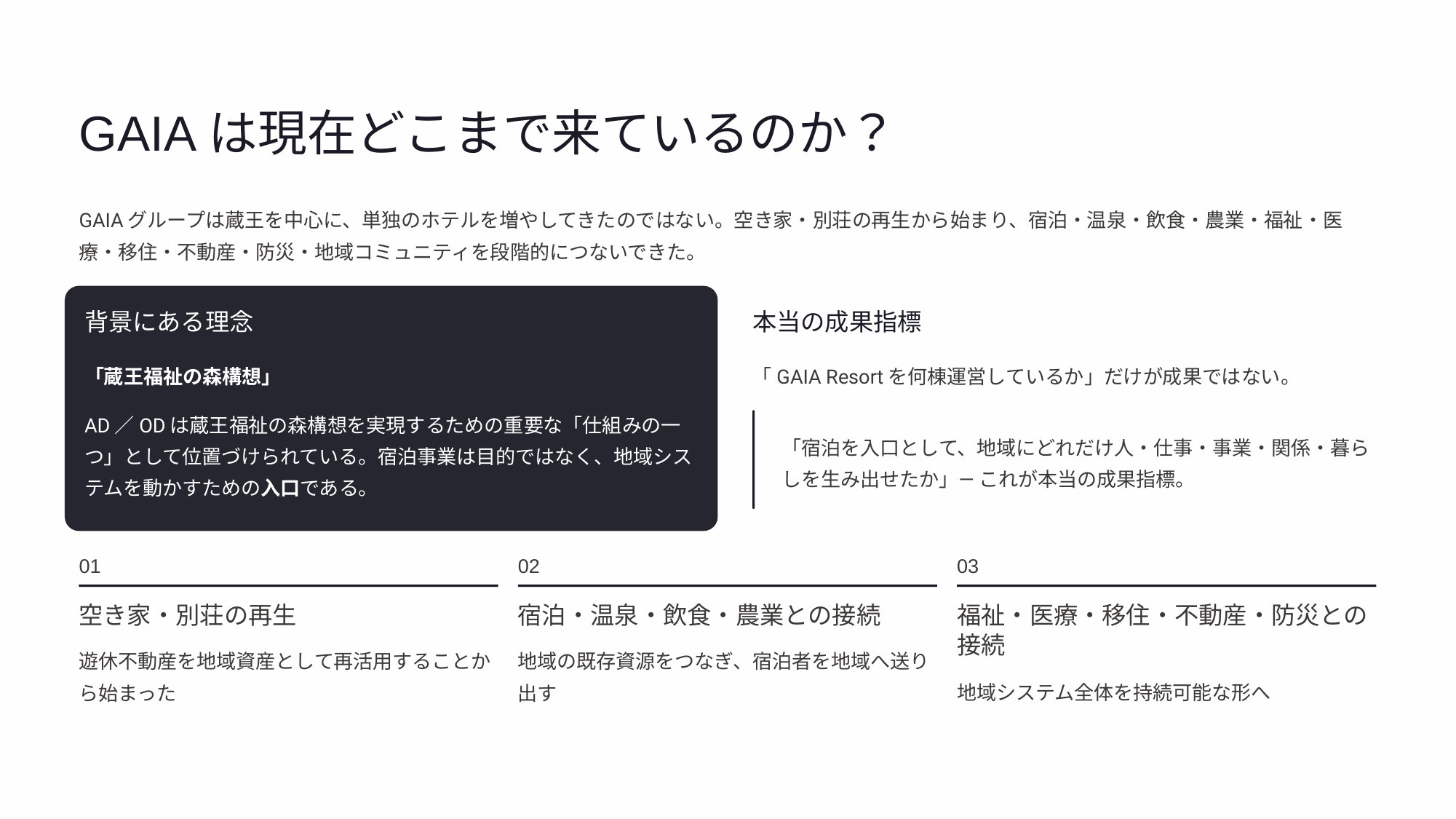

GAIAは現在どこまで来ているのか？
GAIAグループは蔵王を中心に、単独のホテルを増やしてきたのではない。空き家・別荘の再生から始まり、宿泊・温泉・飲食・農業・福祉・医療・移住・不動産・防災・地域コミュニティを段階的につないできた。

背景にある理念
本当の成果指標
「蔵王福祉の森構想」
AD／ODは蔵王福祉の森構想を実現するための重要な「仕組みの一つ」として位置づけられている。宿泊事業は目的ではなく、地域システムを動かすための入口である。
「GAIA Resortを何棟運営しているか」だけが成果ではない。

「宿泊を入口として、地域にどれだけ人・仕事・事業・関係・暮らしを生み出せたか」― これが本当の成果指標。
01
02
03

空き家・別荘の再生
宿泊・温泉・飲食・農業との接続
福祉・医療・移住・不動産・防災との接続
遊休不動産を地域資産として再活用することから始まった
地域の既存資源をつなぎ、宿泊者を地域へ送り出す
地域システム全体を持続可能な形へ